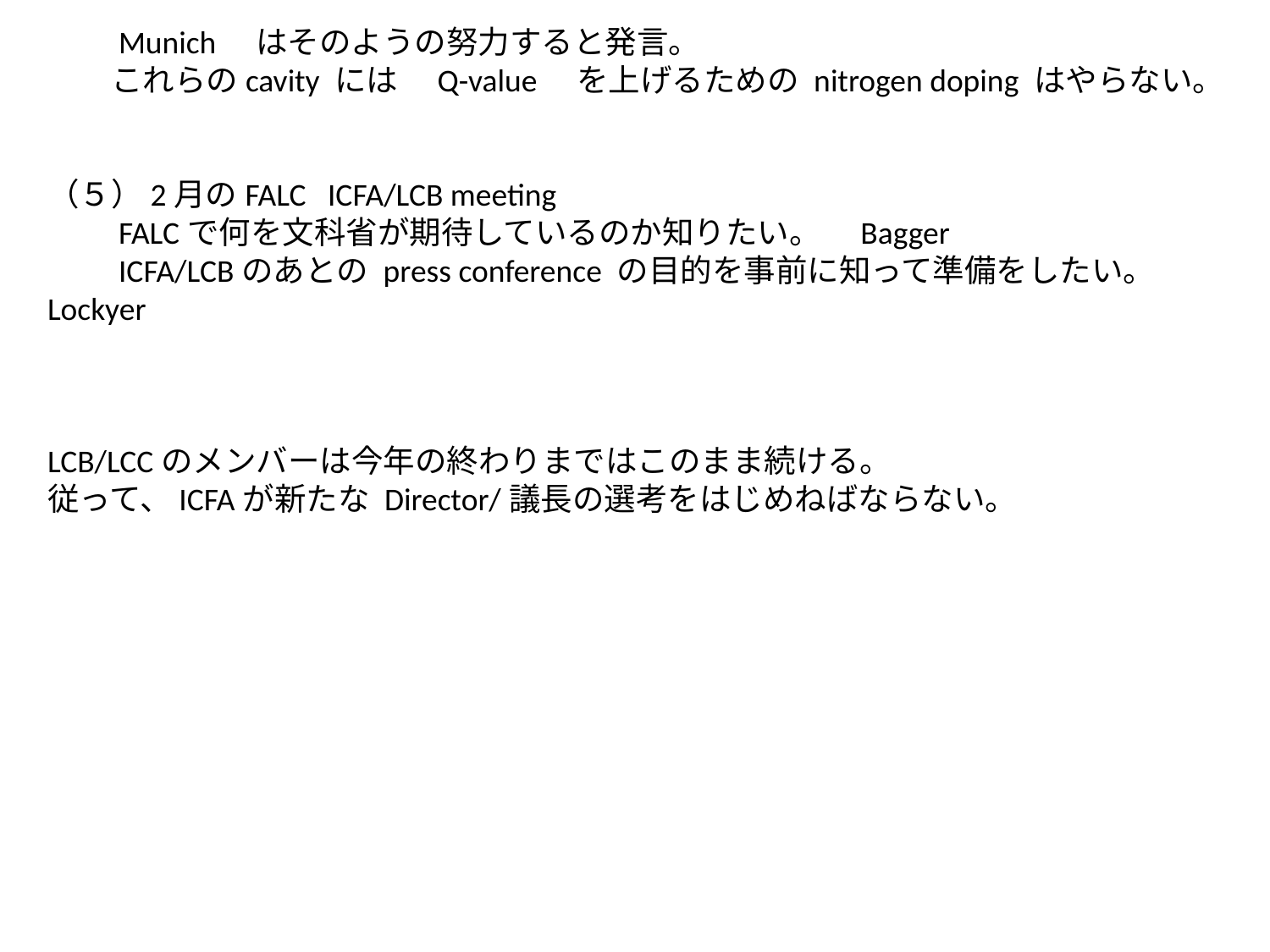

Munich　はそのようの努力すると発言。
　　これらのcavity には　Q-value　を上げるための nitrogen doping はやらない。

（５）2月のFALC   ICFA/LCB meeting
　　FALCで何を文科省が期待しているのか知りたい。　Bagger
　　ICFA/LCBのあとの press conference の目的を事前に知って準備をしたい。 Lockyer

LCB/LCCのメンバーは今年の終わりまではこのまま続ける。
従って、ICFAが新たな Director/議長の選考をはじめねばならない。